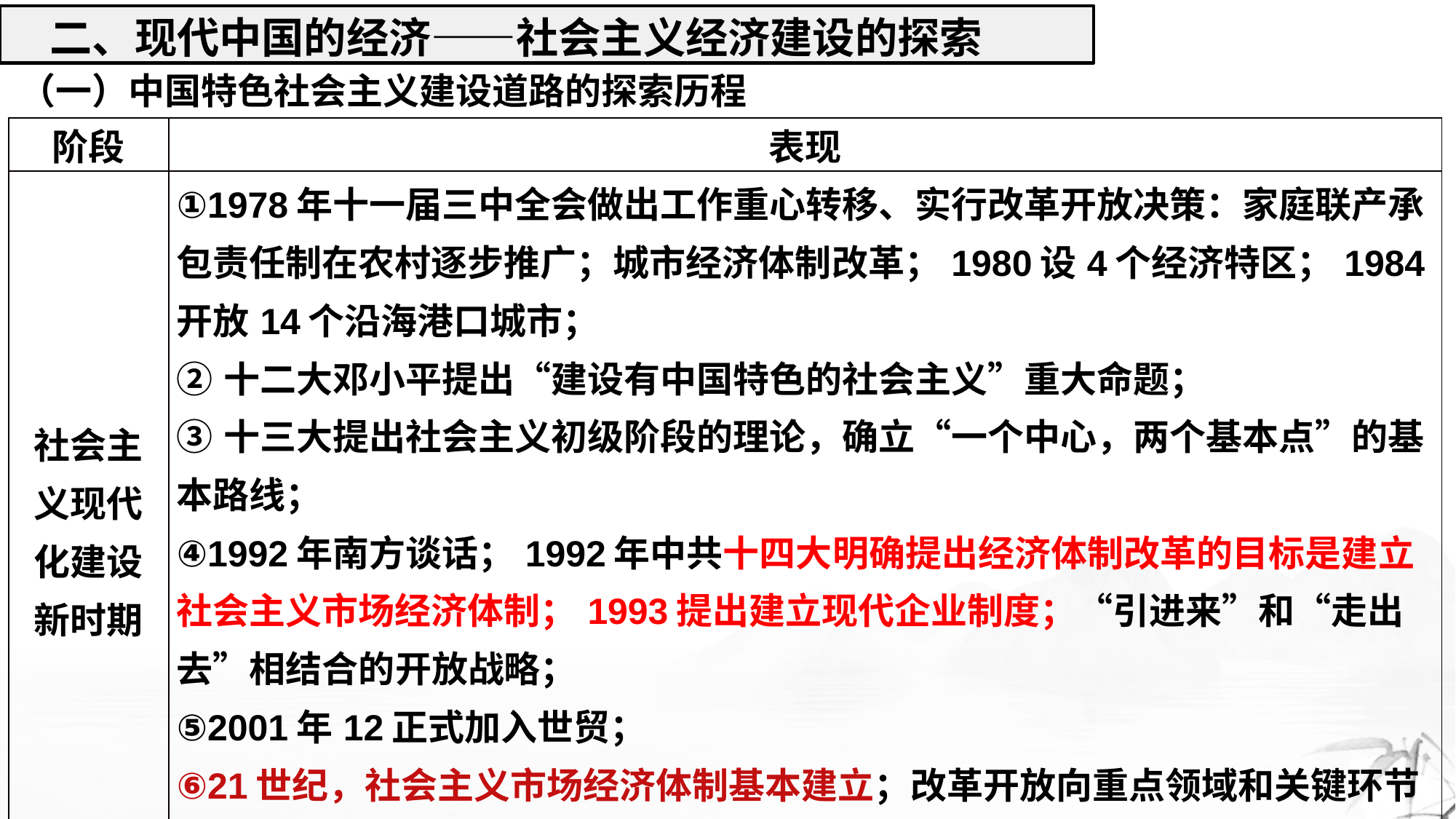

二、现代中国的经济——社会主义经济建设的探索
（一）中国特色社会主义建设道路的探索历程
| 阶段 | 表现 |
| --- | --- |
| 社会主义现代化建设新时期 | ①1978年十一届三中全会做出工作重心转移、实行改革开放决策：家庭联产承包责任制在农村逐步推广；城市经济体制改革；1980设4个经济特区；1984开放14个沿海港口城市； ②十二大邓小平提出“建设有中国特色的社会主义”重大命题； ③十三大提出社会主义初级阶段的理论，确立“一个中心，两个基本点”的基本路线； ④1992年南方谈话；1992年中共十四大明确提出经济体制改革的目标是建立社会主义市场经济体制；1993提出建立现代企业制度；“引进来”和“走出去”相结合的开放战略； ⑤2001年12正式加入世贸； ⑥21世纪，社会主义市场经济体制基本建立；改革开放向重点领域和关键环节稳步推进；2010年，中国成为仅次于美国的第二大经济体；基础设施建设走在世界前列；成为国际货币基金组织第三大成员，推进人民币的国际化 |